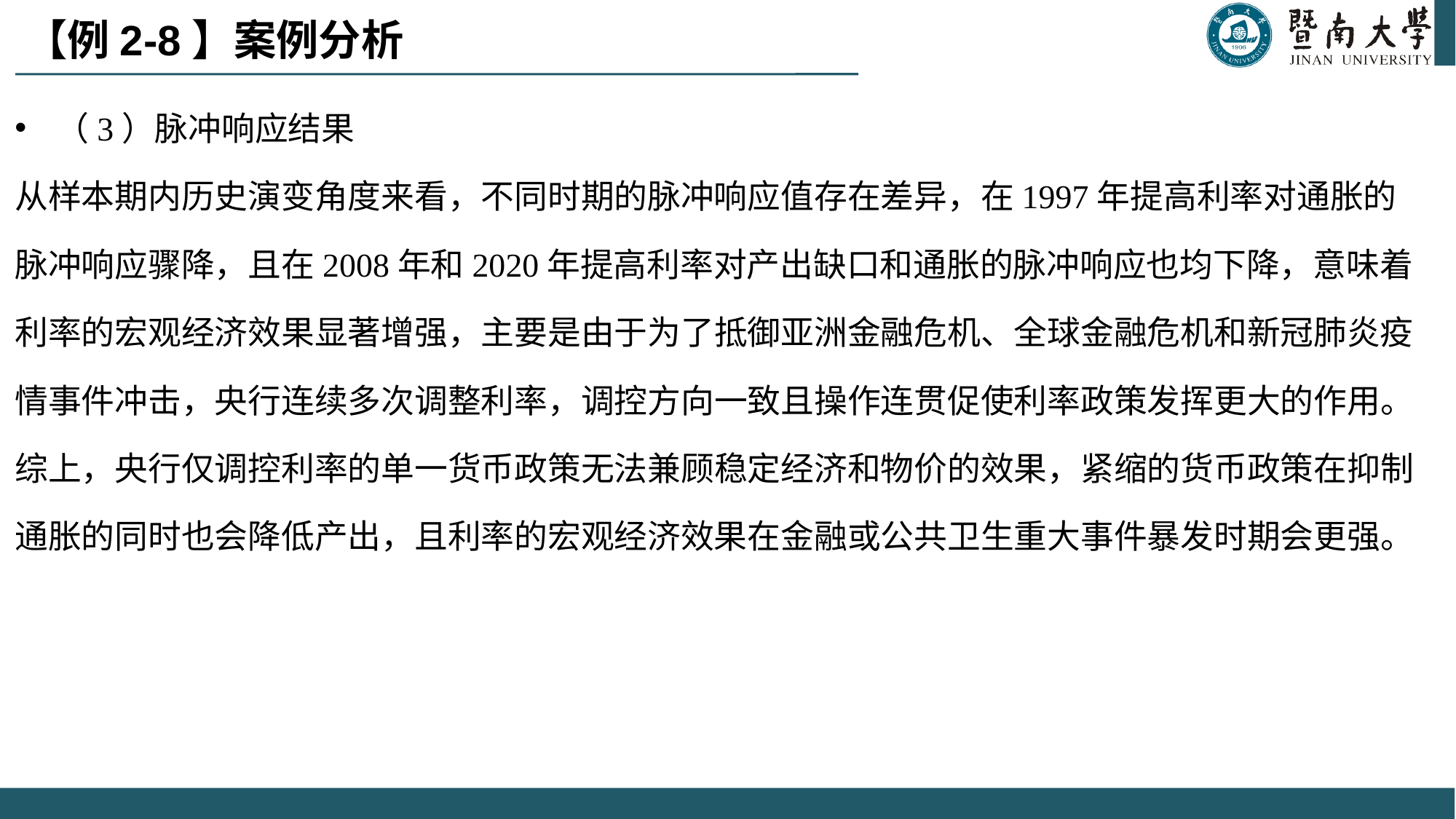

# 【例2-8】案例分析
（3）脉冲响应结果
从样本期内历史演变角度来看，不同时期的脉冲响应值存在差异，在1997年提高利率对通胀的脉冲响应骤降，且在2008年和2020年提高利率对产出缺口和通胀的脉冲响应也均下降，意味着利率的宏观经济效果显著增强，主要是由于为了抵御亚洲金融危机、全球金融危机和新冠肺炎疫情事件冲击，央行连续多次调整利率，调控方向一致且操作连贯促使利率政策发挥更大的作用。综上，央行仅调控利率的单一货币政策无法兼顾稳定经济和物价的效果，紧缩的货币政策在抑制通胀的同时也会降低产出，且利率的宏观经济效果在金融或公共卫生重大事件暴发时期会更强。